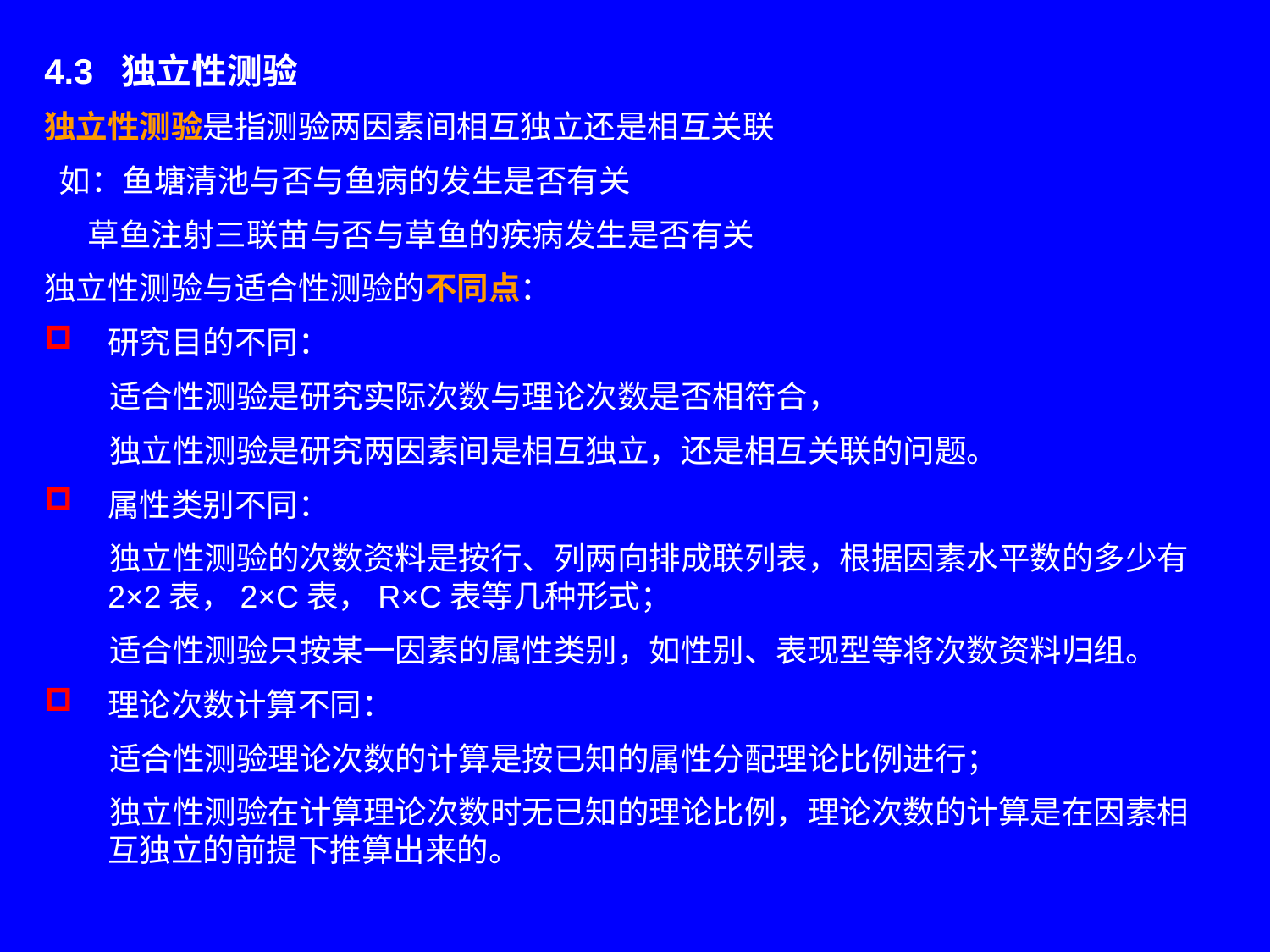

4.3  独立性测验
独立性测验是指测验两因素间相互独立还是相互关联
 如：鱼塘清池与否与鱼病的发生是否有关
     草鱼注射三联苗与否与草鱼的疾病发生是否有关
独立性测验与适合性测验的不同点：
研究目的不同：
        适合性测验是研究实际次数与理论次数是否相符合，
        独立性测验是研究两因素间是相互独立，还是相互关联的问题。
属性类别不同：
        独立性测验的次数资料是按行、列两向排成联列表，根据因素水平数的多少有2×2表，2×C表，R×C表等几种形式；
        适合性测验只按某一因素的属性类别，如性别、表现型等将次数资料归组。
理论次数计算不同：
        适合性测验理论次数的计算是按已知的属性分配理论比例进行；
        独立性测验在计算理论次数时无已知的理论比例，理论次数的计算是在因素相互独立的前提下推算出来的。